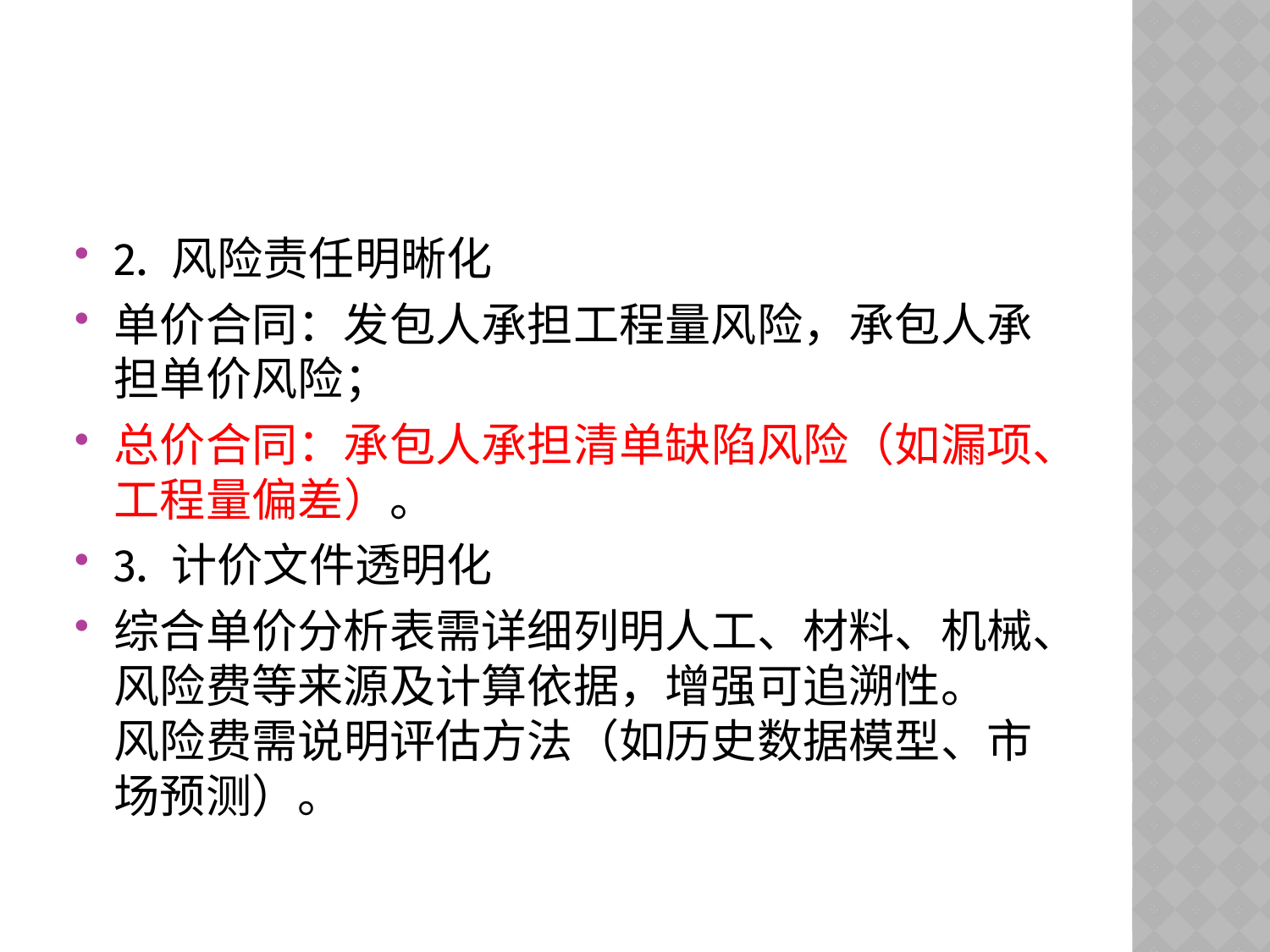

#
2. 风险责任明晰化
单价合同：发包人承担工程量风险，承包人承担单价风险；
总价合同：承包人承担清单缺陷风险（如漏项、工程量偏差）。
3. 计价文件透明化
综合单价分析表需详细列明人工、材料、机械、风险费等来源及计算依据，增强可追溯性。     风险费需说明评估方法（如历史数据模型、市场预测）。